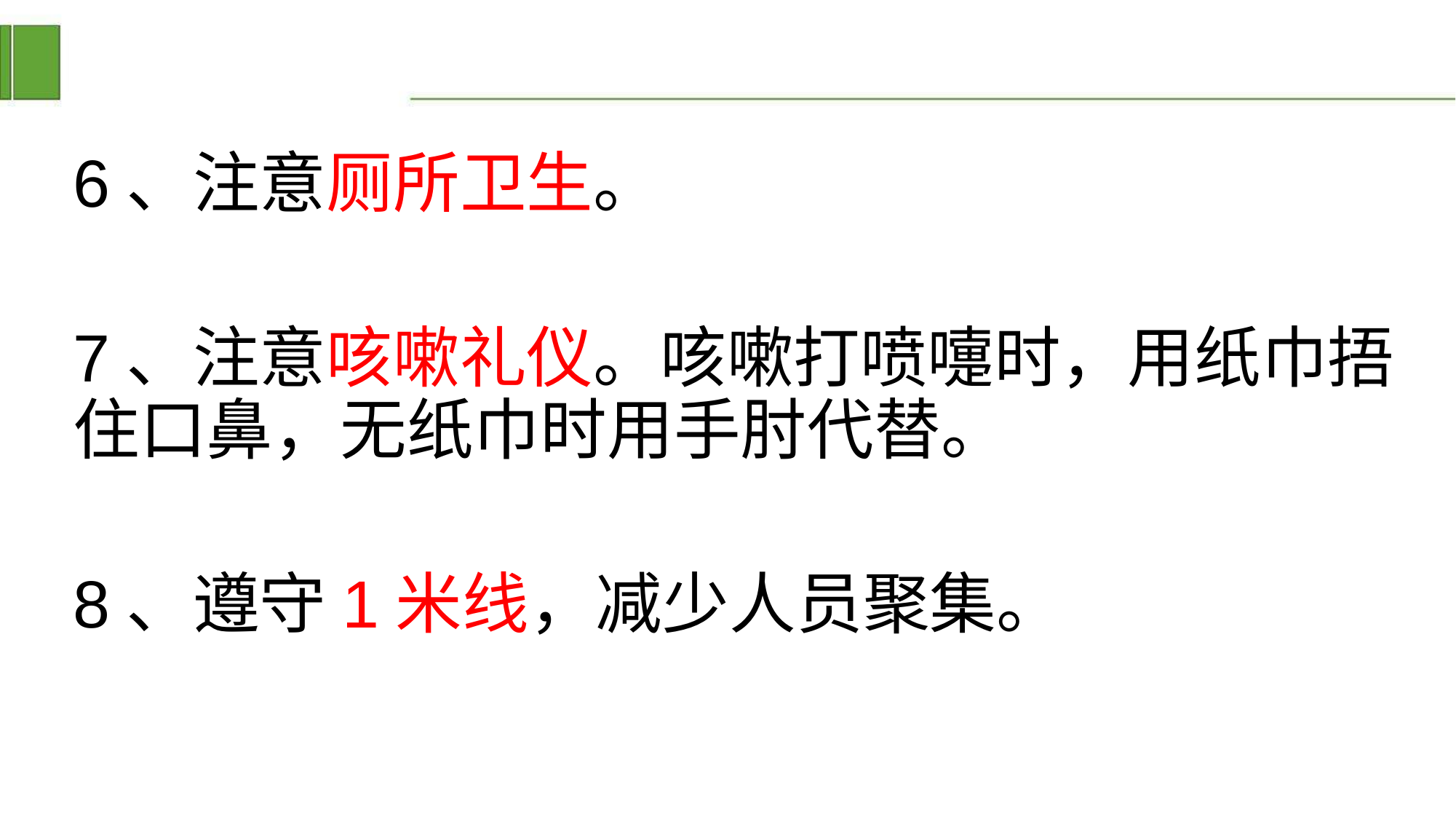

6、注意厕所卫生。

7、注意咳嗽礼仪。咳嗽打喷嚏时，用纸巾捂住口鼻，无纸巾时用手肘代替。

8、遵守1米线，减少人员聚集。
21